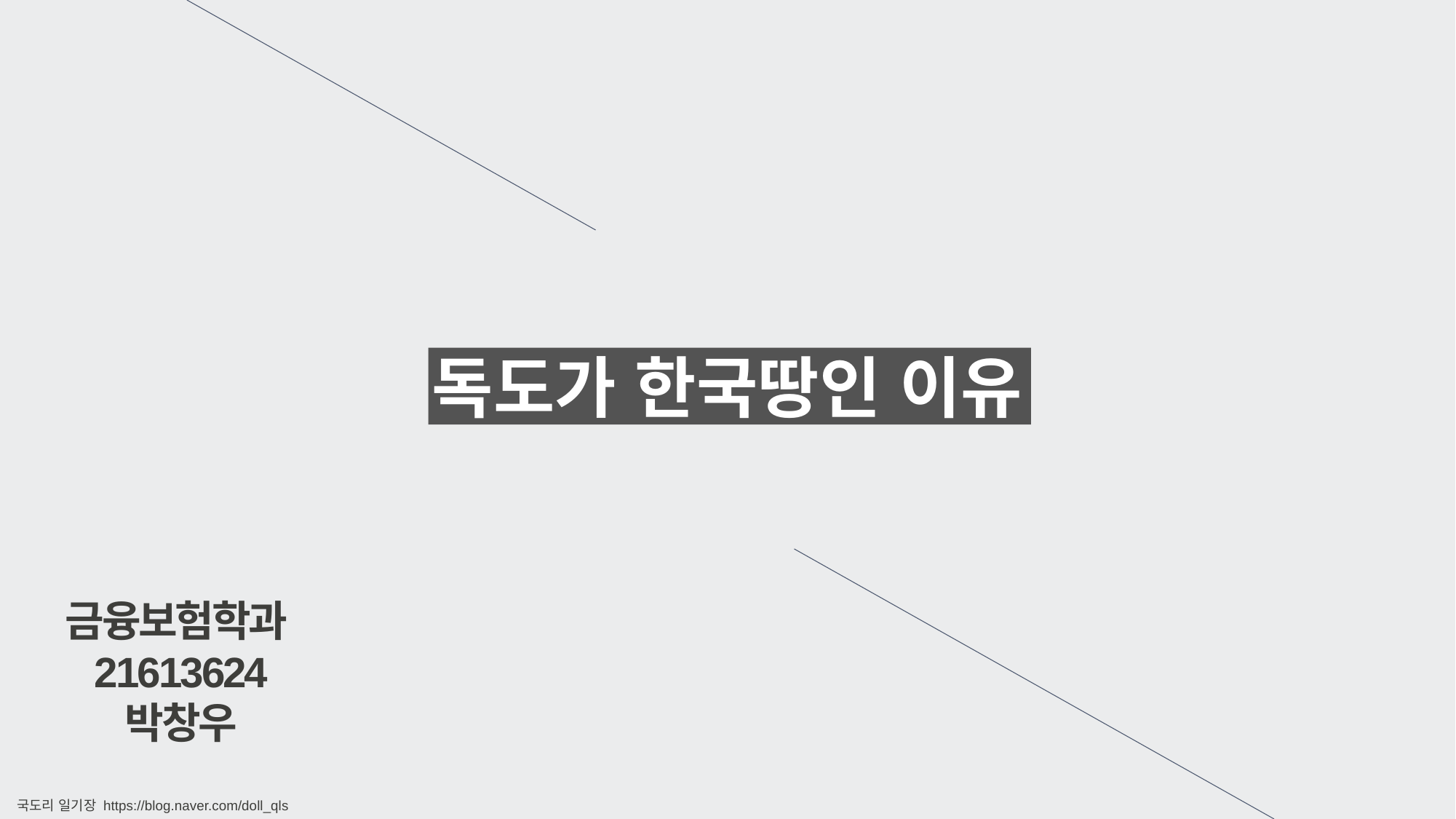

독도가 한국땅인 이유

금융보험학과
21613624
박창우
국도리 일기장 https://blog.naver.com/doll_qls